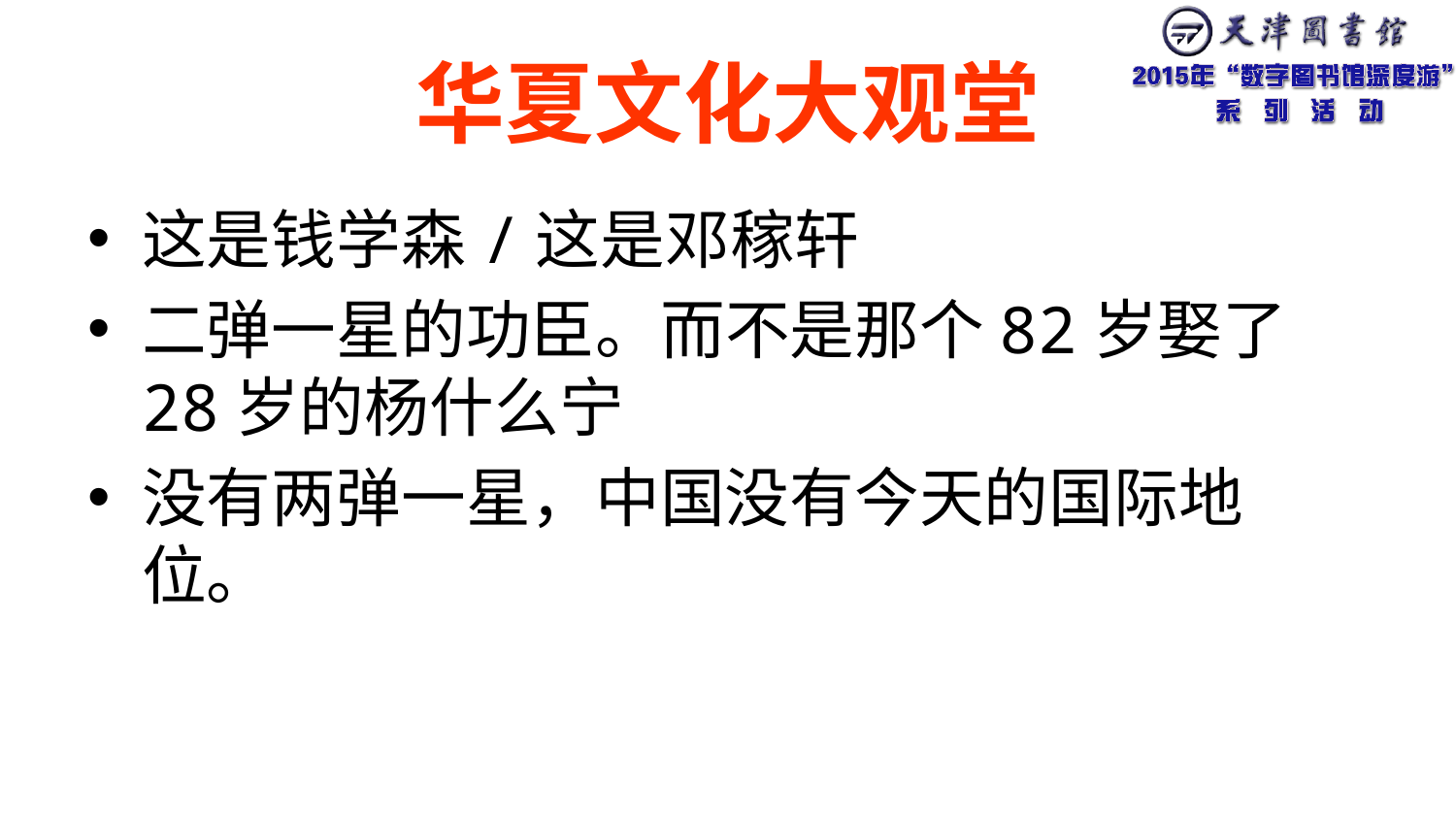

# 华夏文化大观堂
这是钱学森/这是邓稼轩
二弹一星的功臣。而不是那个82岁娶了28岁的杨什么宁
没有两弹一星，中国没有今天的国际地位。